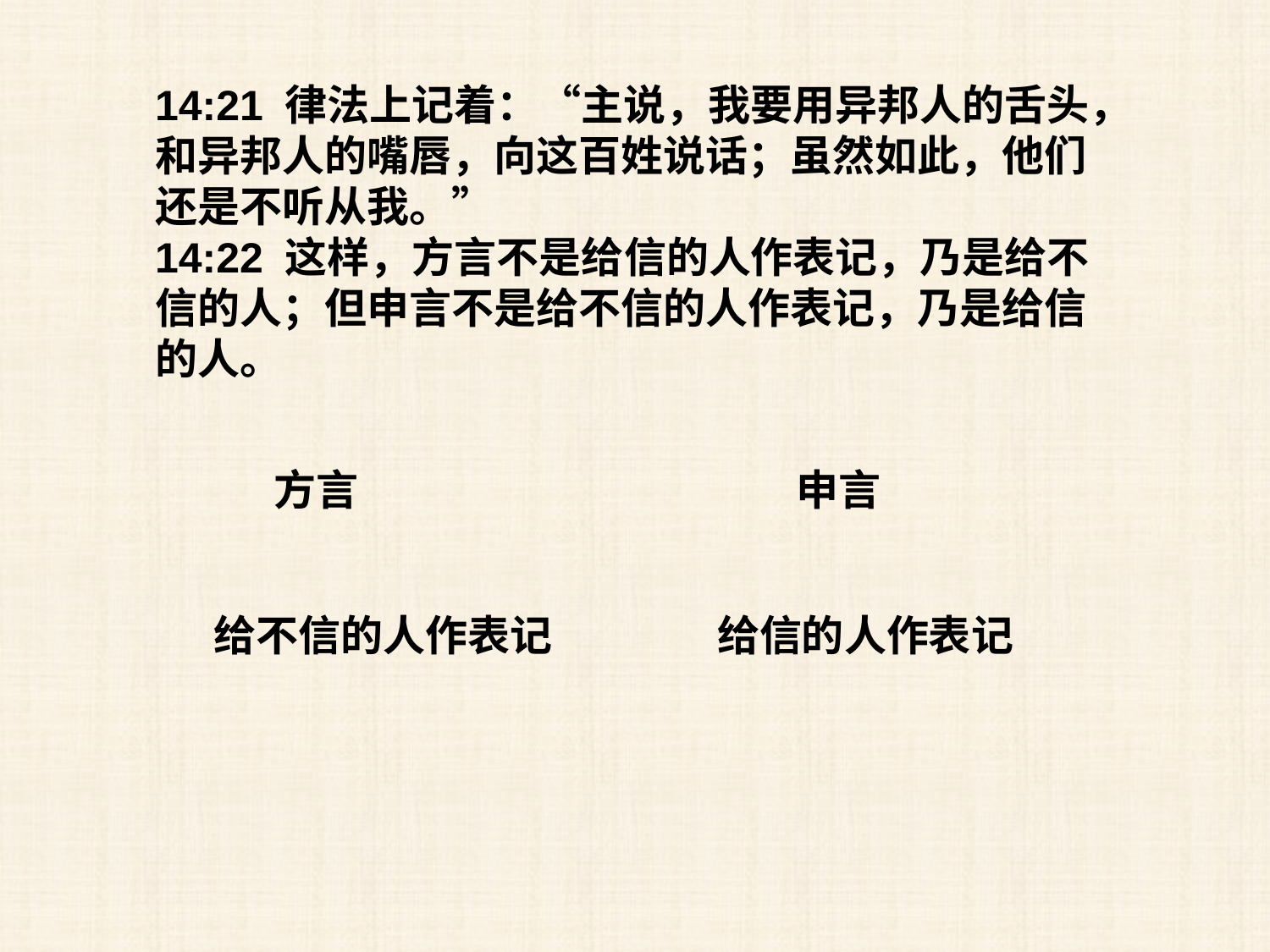

14:21 律法上记着：“主说，我要用异邦人的舌头，和异邦人的嘴唇，向这百姓说话；虽然如此，他们还是不听从我。”
14:22 这样，方言不是给信的人作表记，乃是给不信的人；但申言不是给不信的人作表记，乃是给信的人。
方言
申言
给不信的人作表记
给信的人作表记